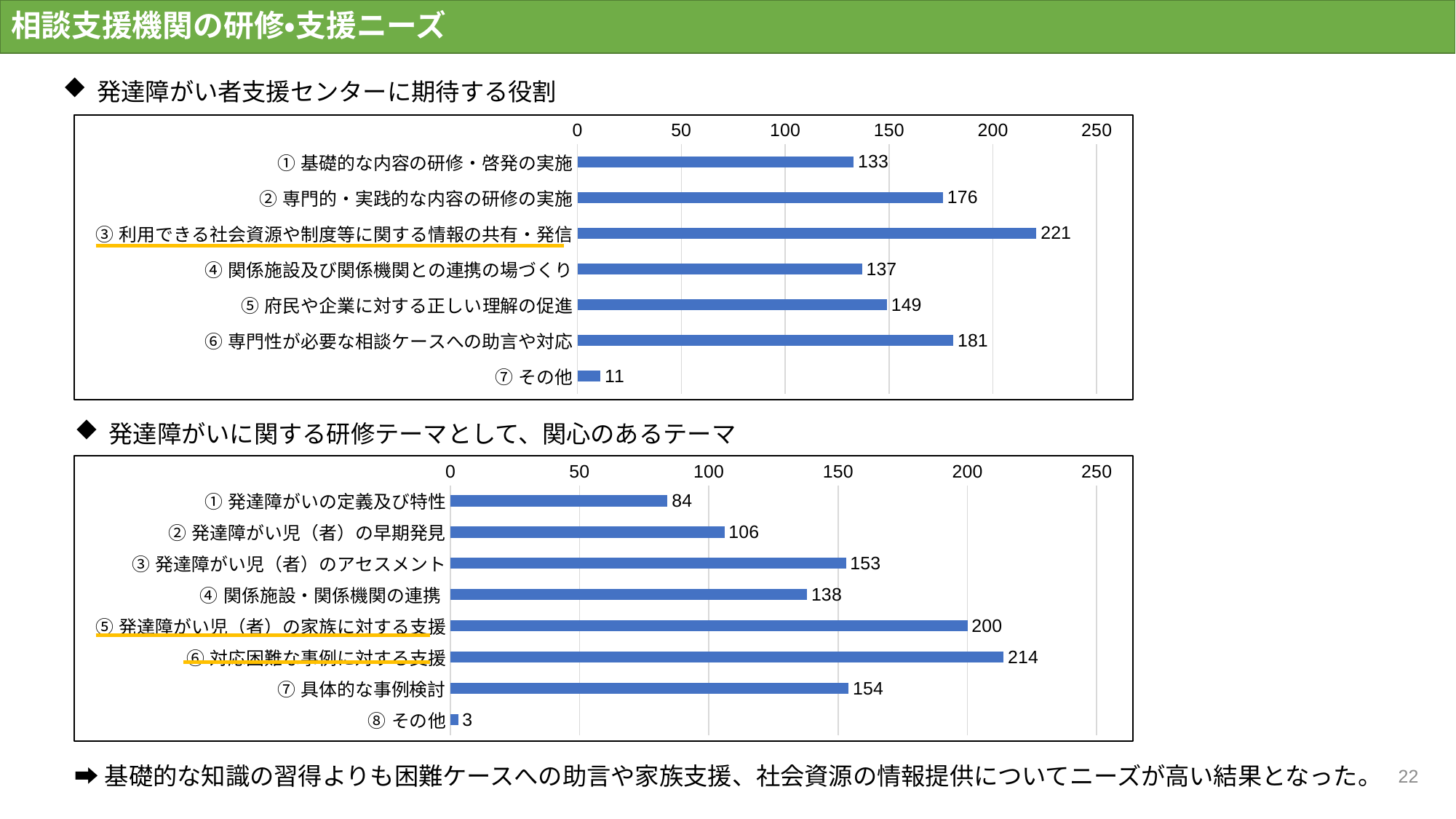

相談支援機関の研修・支援ニーズ
発達障がい者支援センターに期待する役割

### Chart

| Category | 系列 1 |
|---|---|
| ①基礎的な内容の研修・啓発の実施 | 133.0 |
| ②専門的・実践的な内容の研修の実施 | 176.0 |
| ③利用できる社会資源や制度等に関する情報の共有・発信 | 221.0 |
| ④関係施設及び関係機関との連携の場づくり | 137.0 |
| ⑤府民や企業に対する正しい理解の促進 | 149.0 |
| ⑥専門性が必要な相談ケースへの助言や対応 | 181.0 |
| ⑦その他 | 11.0 |
発達障がいに関する研修テーマとして、関心のあるテーマ

### Chart

| Category | 系列 1 |
|---|---|
| ①発達障がいの定義及び特性 | 84.0 |
| ②発達障がい児（者）の早期発見 | 106.0 |
| ③発達障がい児（者）のアセスメント | 153.0 |
| ④関係施設・関係機関の連携  | 138.0 |
| ⑤発達障がい児（者）の家族に対する支援 | 200.0 |
| ⑥対応困難な事例に対する支援 | 214.0 |
| ⑦具体的な事例検討 | 154.0 |
| ⑧その他 | 3.0 |
22
➡基礎的な知識の習得よりも困難ケースへの助言や家族支援、社会資源の情報提供についてニーズが高い結果となった。